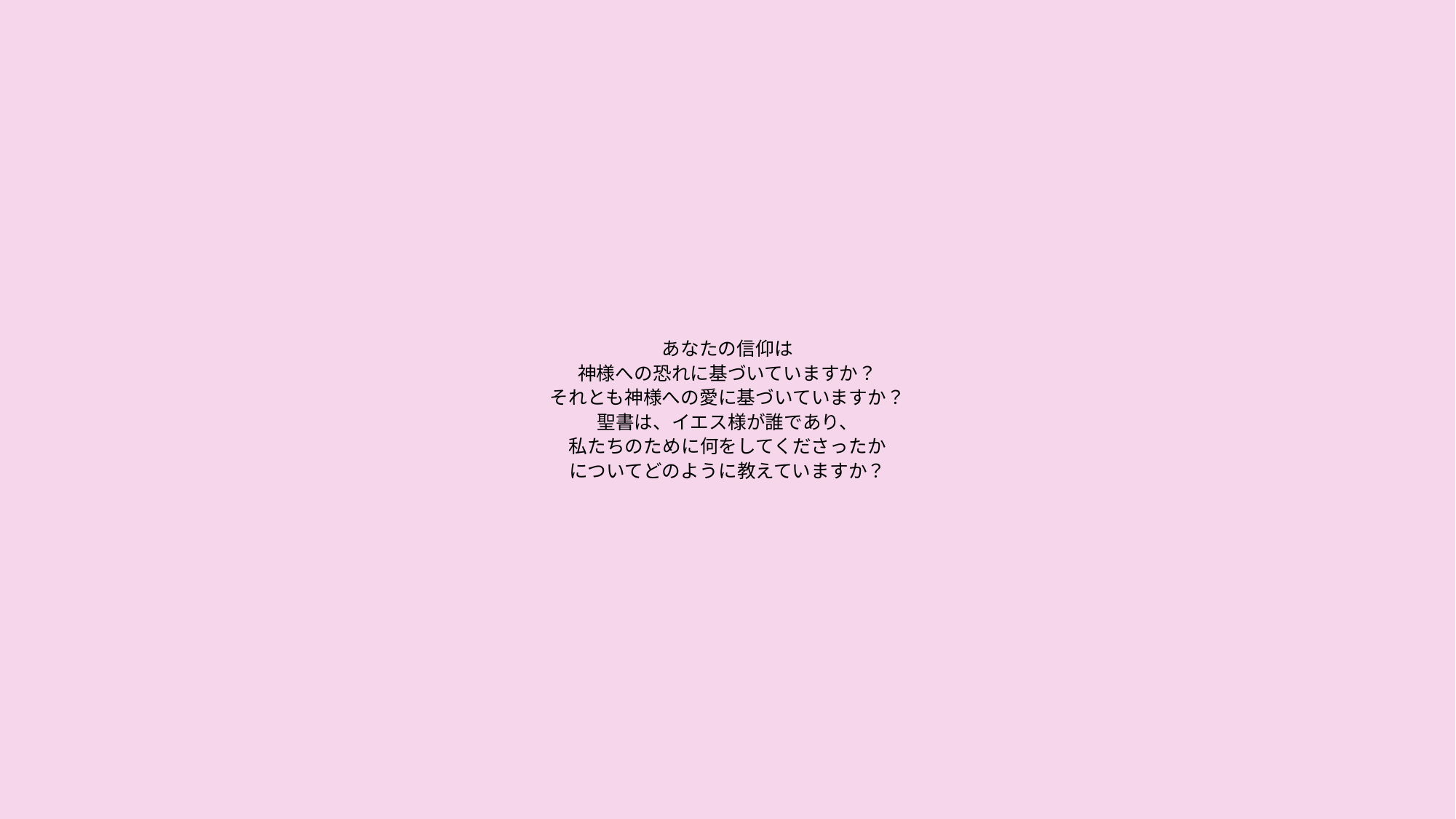

# あなたの信仰は 神様への恐れに基づいていますか？ それとも神様への愛に基づいていますか？ 聖書は、イエス様が誰であり、 私たちのために何をしてくださったか についてどのように教えていますか？